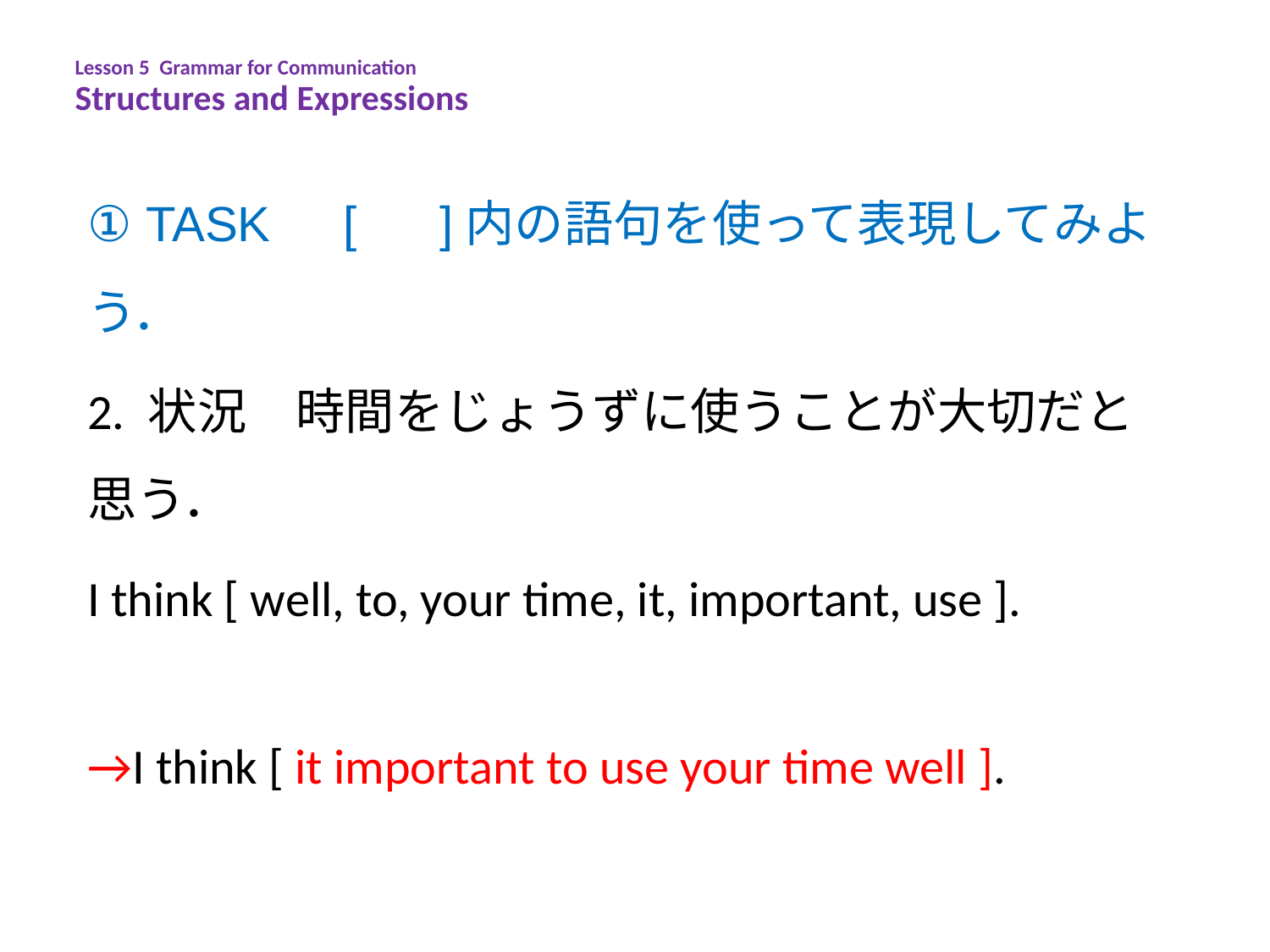

Lesson 5  Grammar for Communication
Structures and Expressions
① TASK　[      ]内の語句を使って表現してみよう．
2. 状況　時間をじょうずに使うことが大切だと思う．
I think [ well, to, your time, it, important, use ].

→I think [ it important to use your time well ].